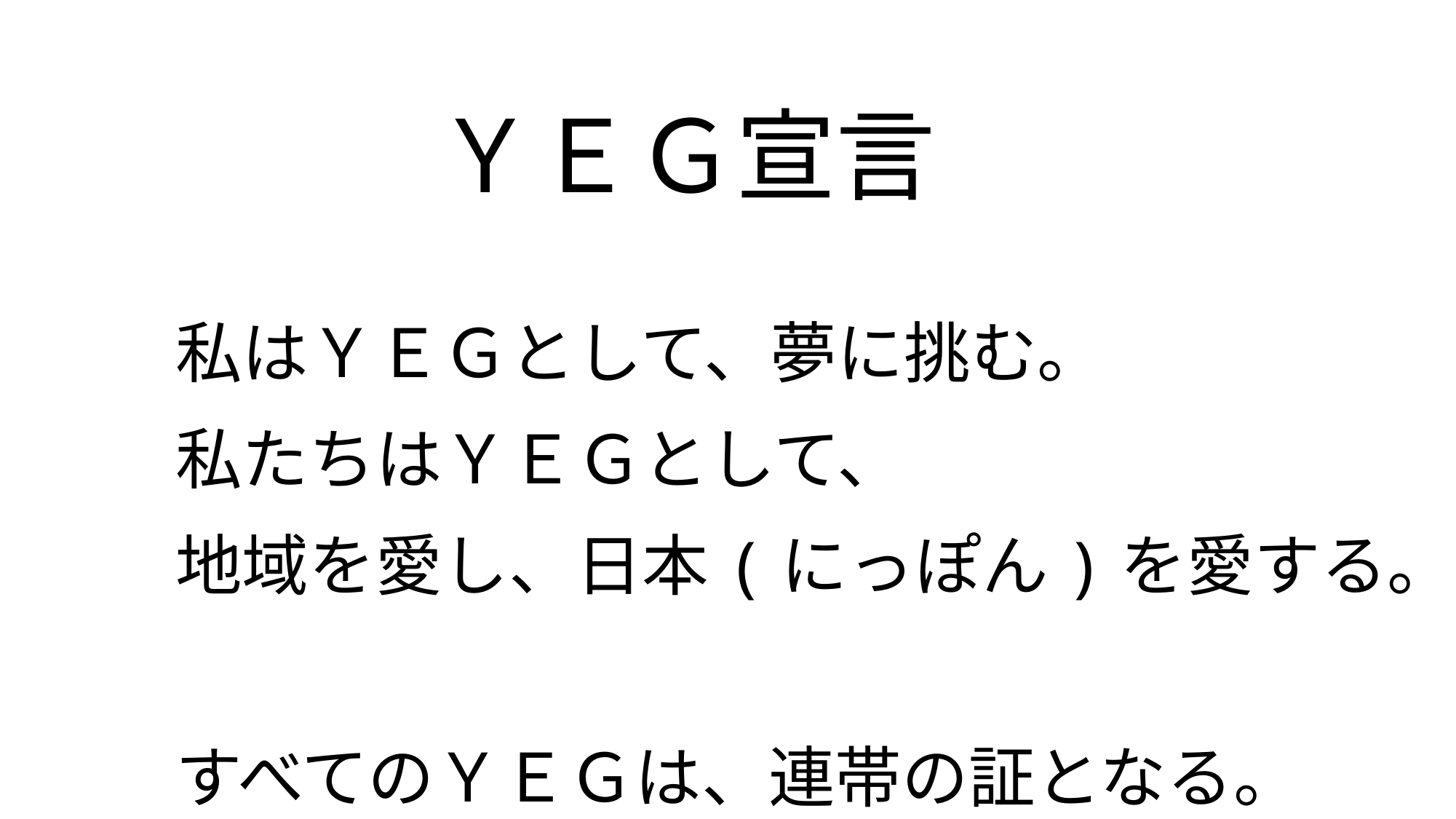

ＹＥＧ宣言
私はＹＥＧとして、夢に挑む。
私たちはＹＥＧとして、
地域を愛し、日本(にっぽん)を愛する。
すべてのＹＥＧは、連帯の証となる。